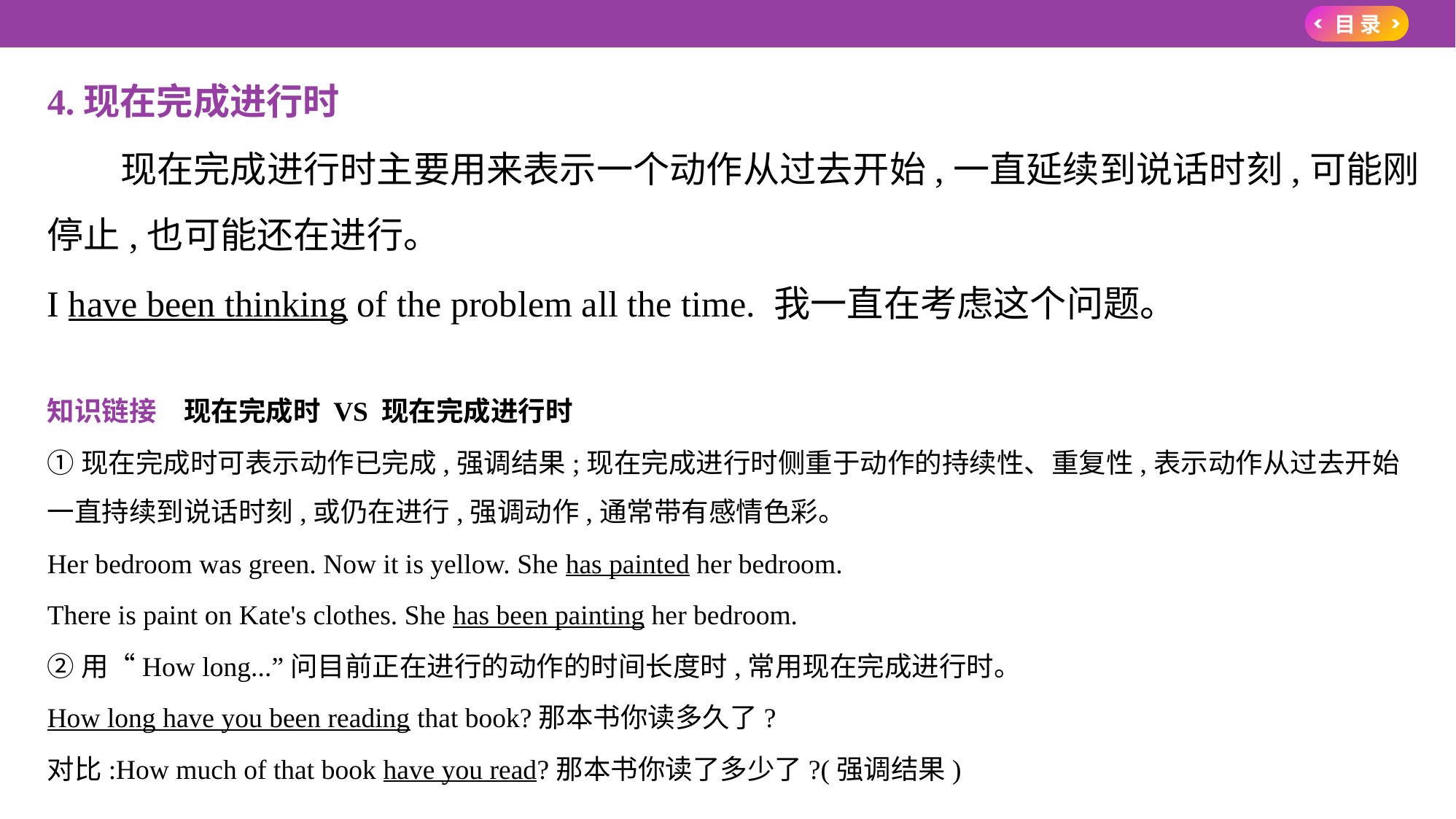

4.现在完成进行时
　　现在完成进行时主要用来表示一个动作从过去开始,一直延续到说话时刻,可能刚
停止,也可能还在进行。
I have been thinking of the problem all the time. 我一直在考虑这个问题。

知识链接　现在完成时 VS 现在完成进行时
①现在完成时可表示动作已完成,强调结果;现在完成进行时侧重于动作的持续性、重复性,表示动作从过去开始一直持续到说话时刻,或仍在进行,强调动作,通常带有感情色彩。
Her bedroom was green. Now it is yellow. She has painted her bedroom.
There is paint on Kate's clothes. She has been painting her bedroom.
②用“How long...”问目前正在进行的动作的时间长度时,常用现在完成进行时。
How long have you been reading that book?那本书你读多久了?
对比:How much of that book have you read?那本书你读了多少了?(强调结果)